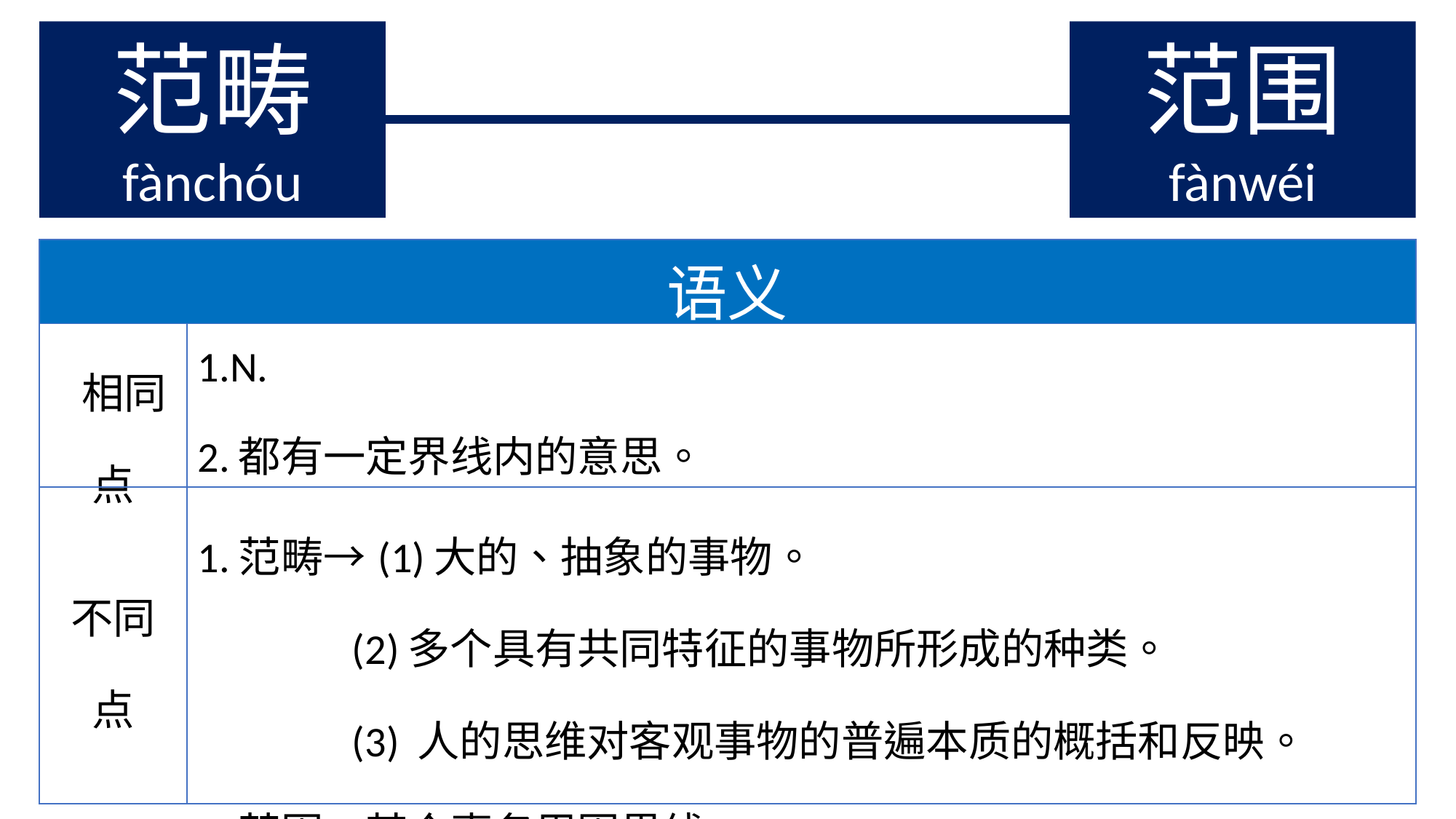

范畴
fànchóu
范围
fànwéi
| 语义 |  |
| --- | --- |
| 相同点 | 1.N. 2.都有一定界线内的意思。 |
| 不同点 | 1.范畴→(1)大的、抽象的事物。 (2)多个具有共同特征的事物所形成的种类。 (3) 人的思维对客观事物的普遍本质的概括和反映。 2.范围→某个事务周围界线。 |